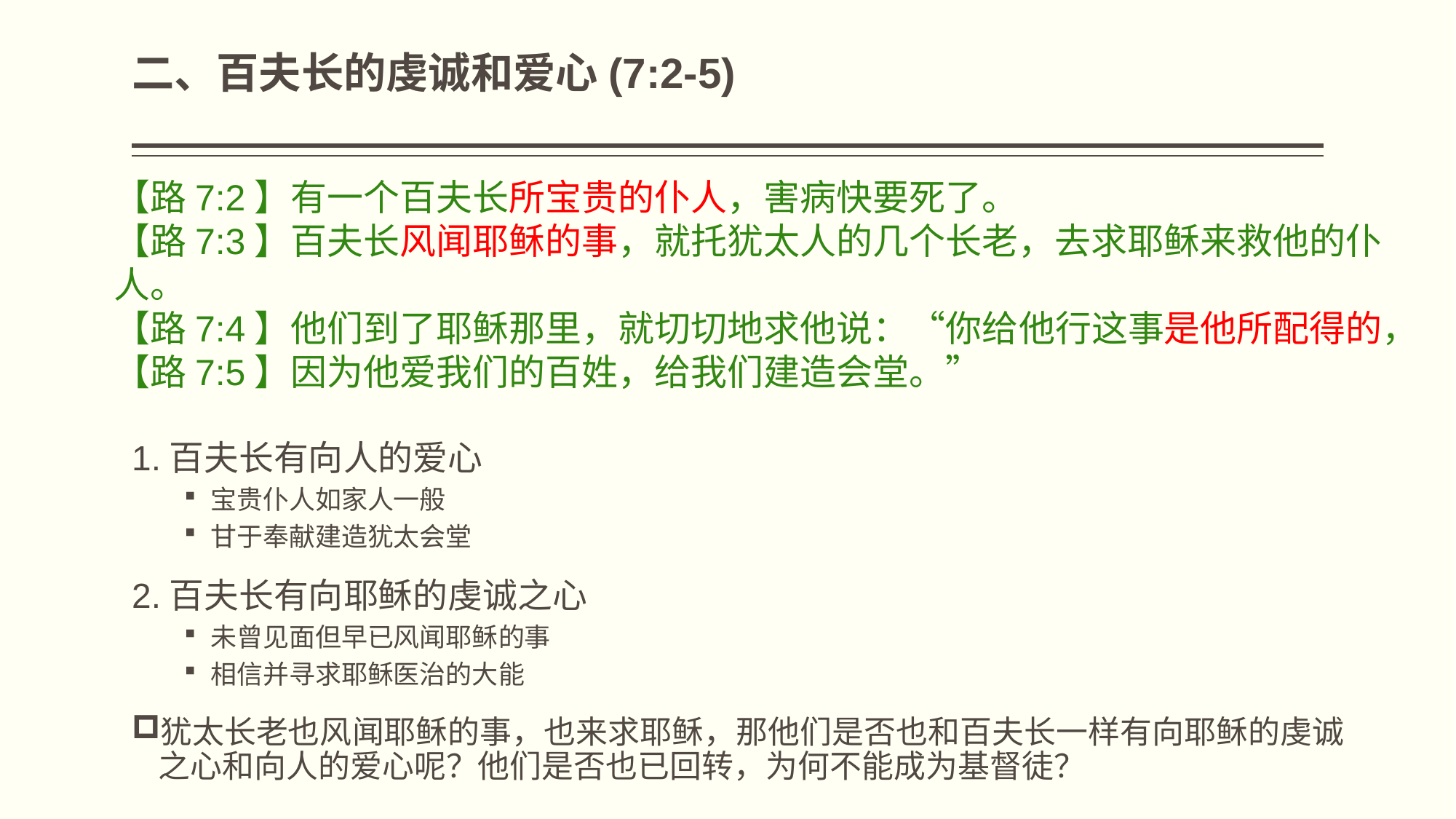

# 二、百夫长的虔诚和爱心(7:2-5)
【路7:2】有一个百夫长所宝贵的仆人，害病快要死了。
【路7:3】百夫长风闻耶稣的事，就托犹太人的几个长老，去求耶稣来救他的仆人。
【路7:4】他们到了耶稣那里，就切切地求他说：“你给他行这事是他所配得的，
【路7:5】因为他爱我们的百姓，给我们建造会堂。”
1.百夫长有向人的爱心
宝贵仆人如家人一般
甘于奉献建造犹太会堂
2.百夫长有向耶稣的虔诚之心
未曾见面但早已风闻耶稣的事
相信并寻求耶稣医治的大能
犹太长老也风闻耶稣的事，也来求耶稣，那他们是否也和百夫长一样有向耶稣的虔诚之心和向人的爱心呢？他们是否也已回转，为何不能成为基督徒？